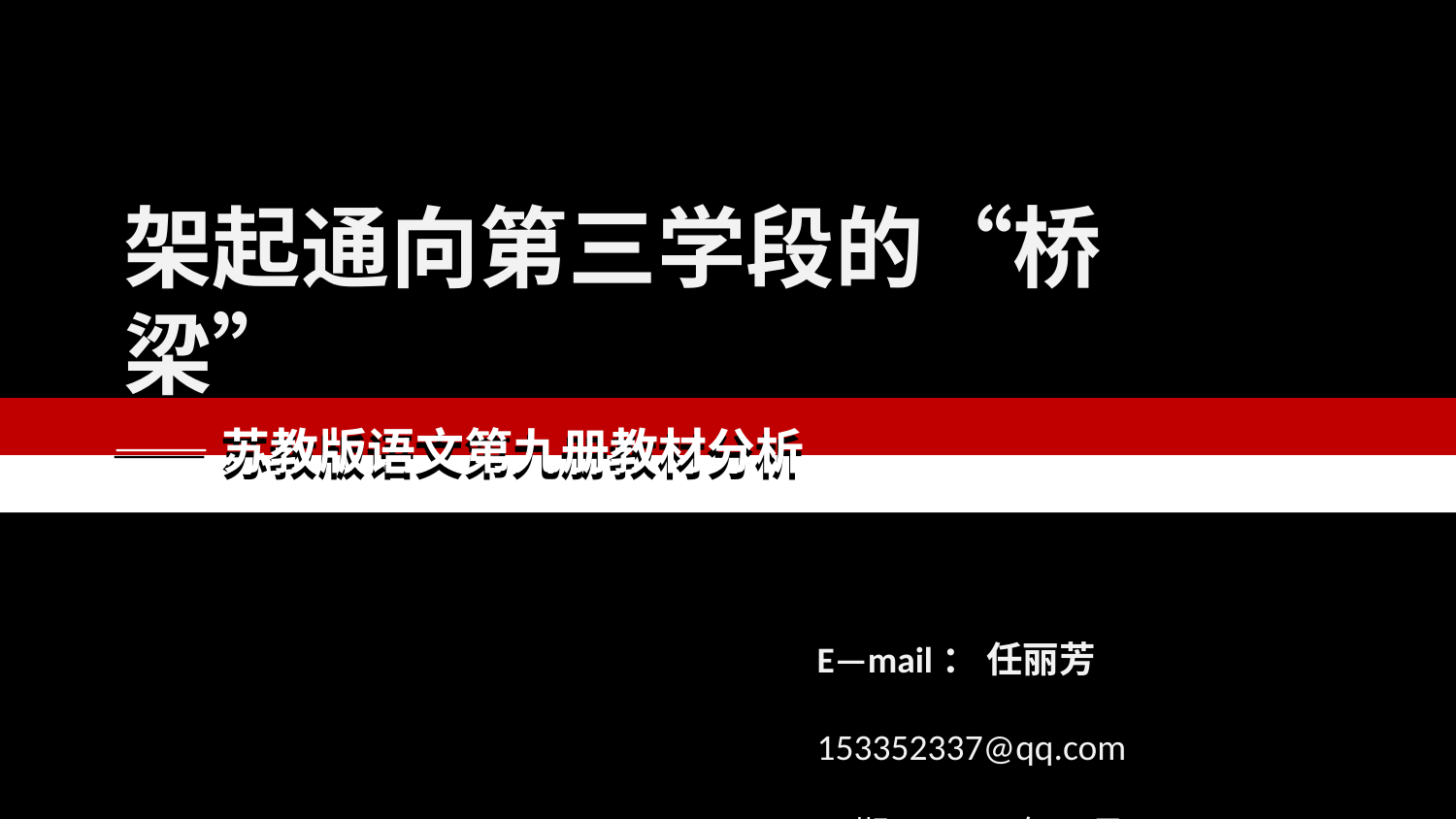

架起通向第三学段的“桥梁”

——苏教版语文第九册教材分析
——苏教版语文第九册教材分析

E—mail： 任丽芳    153352337@qq.com
日期：2015年8月29日